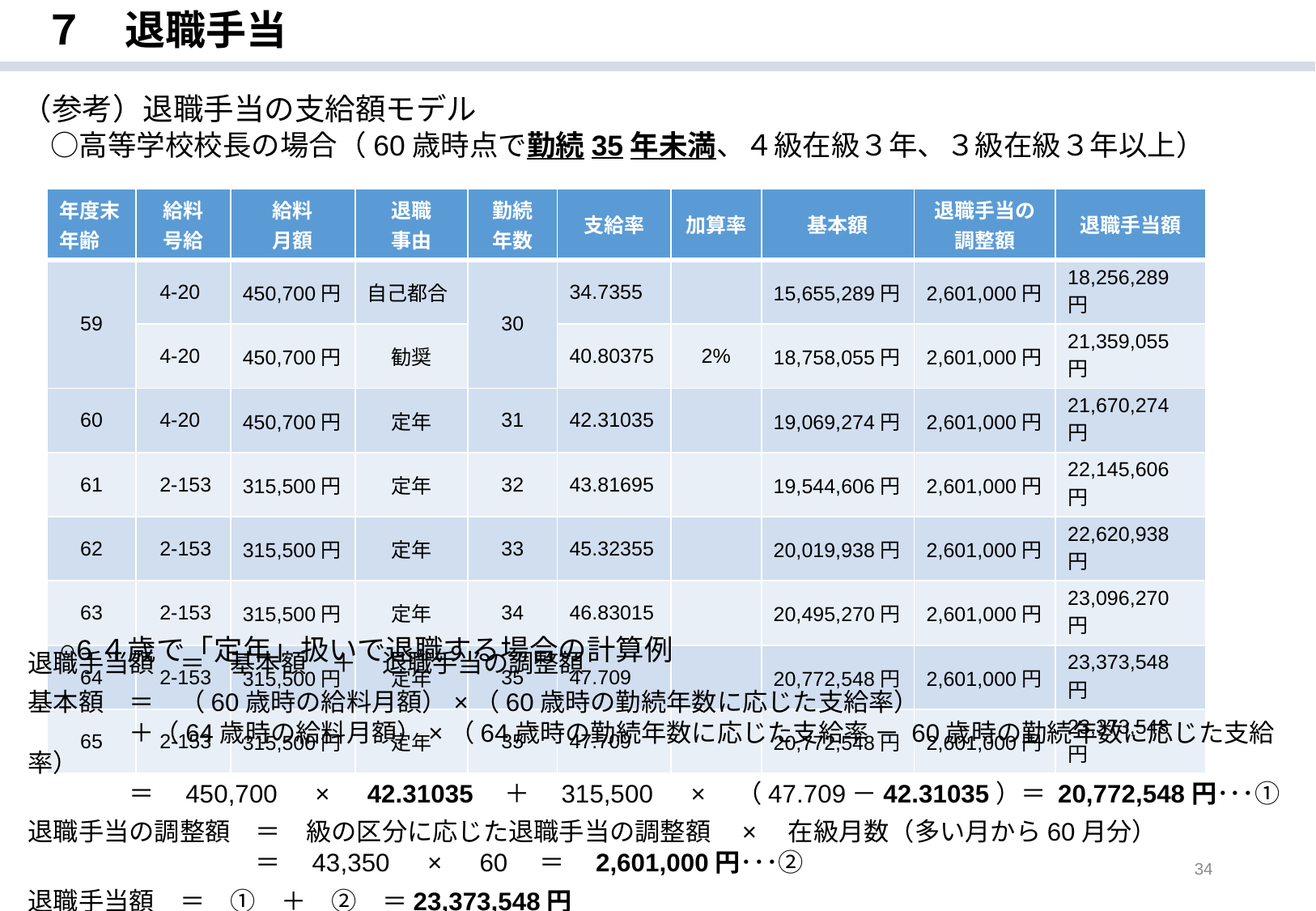

７　退職手当

（参考）退職手当の支給額モデル
　○高等学校校長の場合（60歳時点で勤続35年未満、４級在級３年、３級在級３年以上）
| 年度末年齢 | 給料 号給 | 給料 月額 | 退職 事由 | 勤続 年数 | 支給率 | 加算率 | 基本額 | 退職手当の調整額 | 退職手当額 |
| --- | --- | --- | --- | --- | --- | --- | --- | --- | --- |
| 59 | 4-20 | 450,700円 | 自己都合 | 30 | 34.7355 |  | 15,655,289円 | 2,601,000円 | 18,256,289円 |
|  | 4-20 | 450,700円 | 勧奨 |  | 40.80375 | 2% | 18,758,055円 | 2,601,000円 | 21,359,055円 |
| 60 | 4-20 | 450,700円 | 定年 | 31 | 42.31035 |  | 19,069,274円 | 2,601,000円 | 21,670,274円 |
| 61 | 2-153 | 315,500円 | 定年 | 32 | 43.81695 |  | 19,544,606円 | 2,601,000円 | 22,145,606円 |
| 62 | 2-153 | 315,500円 | 定年 | 33 | 45.32355 |  | 20,019,938円 | 2,601,000円 | 22,620,938円 |
| 63 | 2-153 | 315,500円 | 定年 | 34 | 46.83015 |  | 20,495,270円 | 2,601,000円 | 23,096,270円 |
| 64 | 2-153 | 315,500円 | 定年 | 35 | 47.709 |  | 20,772,548円 | 2,601,000円 | 23,373,548円 |
| 65 | 2-153 | 315,500円 | 定年 | 35 | 47.709 |  | 20,772,548円 | 2,601,000円 | 23,373,548円 |
○6４歳で「定年」扱いで退職する場合の計算例
退職手当額　＝　基本額　＋　退職手当の調整額

基本額　＝　（60歳時の給料月額）×（60歳時の勤続年数に応じた支給率）
　　　　＋（64歳時の給料月額）×（64歳時の勤続年数に応じた支給率 － 60歳時の勤続年数に応じた支給率）
　　　　＝　450,700　×　42.31035　＋　315,500　×　（47.709－42.31035）＝ 20,772,548円･･･①

退職手当の調整額　＝　級の区分に応じた退職手当の調整額　×　在級月数（多い月から60月分）
　　　　　　　　　＝　43,350　×　60　＝　2,601,000円･･･②

退職手当額　＝　①　＋　②　＝23,373,548円
34